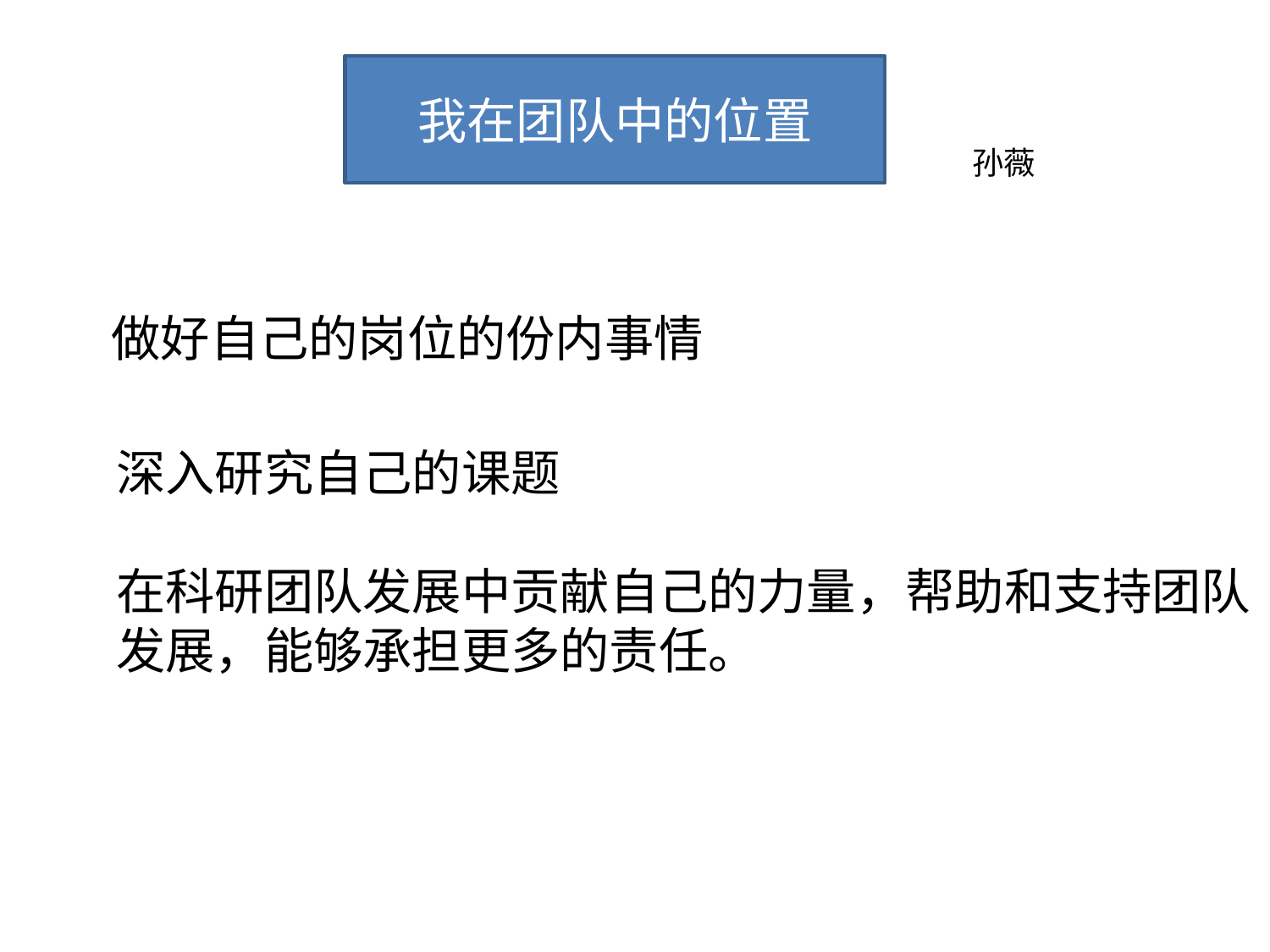

我在团队中的位置
孙薇
        做好自己的岗位的份内事情
深入研究自己的课题

在科研团队发展中贡献自己的力量，帮助和支持团队
发展，能够承担更多的责任。